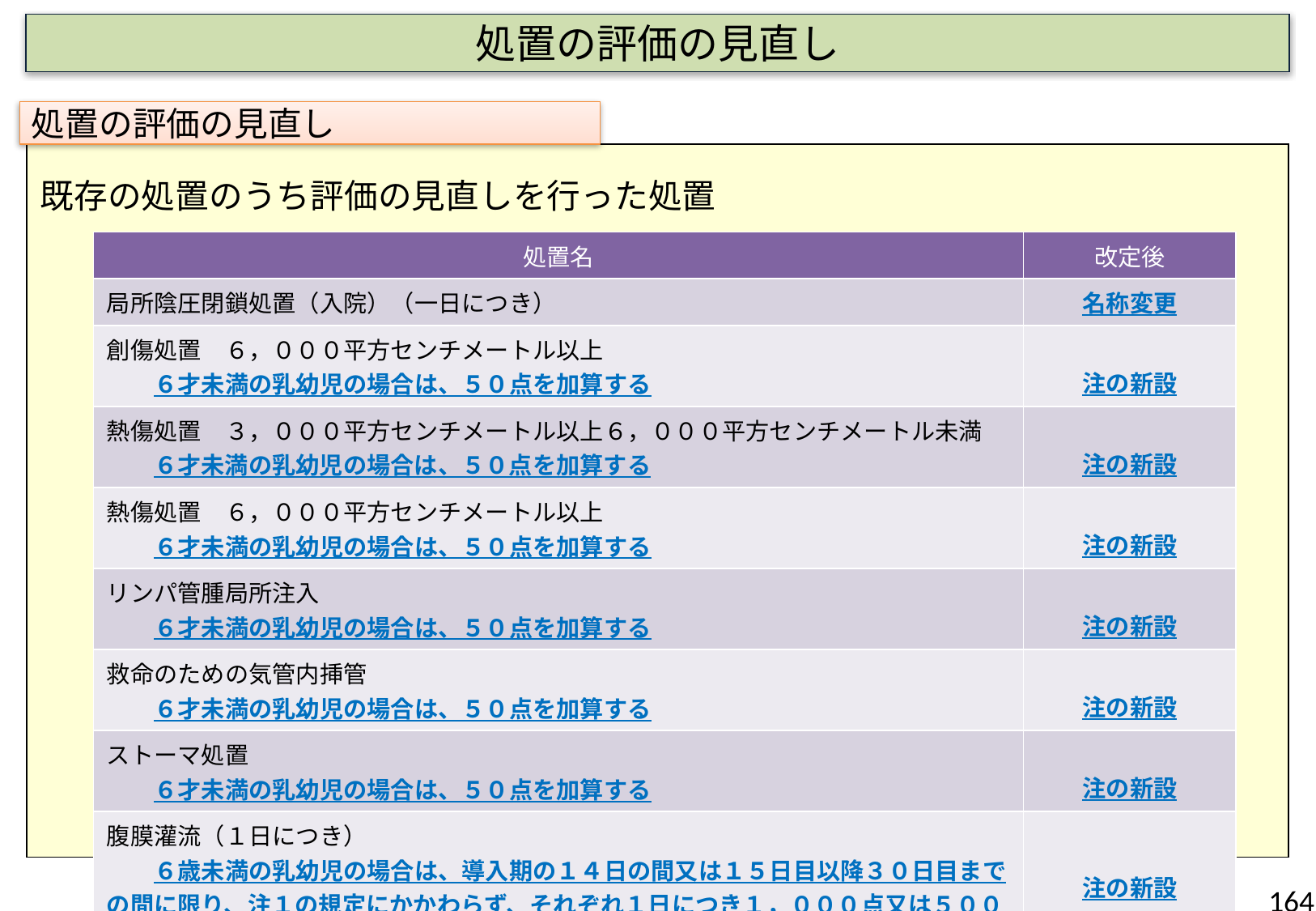

# 処置の評価の見直し
処置の評価の見直し

既存の処置のうち評価の見直しを行った処置
| 処置名 | 改定後 |
| --- | --- |
| 局所陰圧閉鎖処置（入院）（一日につき） | 名称変更 |
| 創傷処置　６，０００平方センチメートル以上 　　６才未満の乳幼児の場合は、５０点を加算する | 注の新設 |
| 熱傷処置　３，０００平方センチメートル以上６，０００平方センチメートル未満 　　６才未満の乳幼児の場合は、５０点を加算する | 注の新設 |
| 熱傷処置　６，０００平方センチメートル以上 　　６才未満の乳幼児の場合は、５０点を加算する | 注の新設 |
| リンパ管腫局所注入 　　６才未満の乳幼児の場合は、５０点を加算する | 注の新設 |
| 救命のための気管内挿管 　　６才未満の乳幼児の場合は、５０点を加算する | 注の新設 |
| ストーマ処置 　　６才未満の乳幼児の場合は、５０点を加算する | 注の新設 |
| 腹膜灌流（１日につき） 　　６歳未満の乳幼児の場合は、導入期の１４日の間又は１５日目以降３０日目までの間に限り、注１の規定にかかわらず、それぞれ１日につき１，０００点又は５００点を加算する。 | 注の新設 |
164